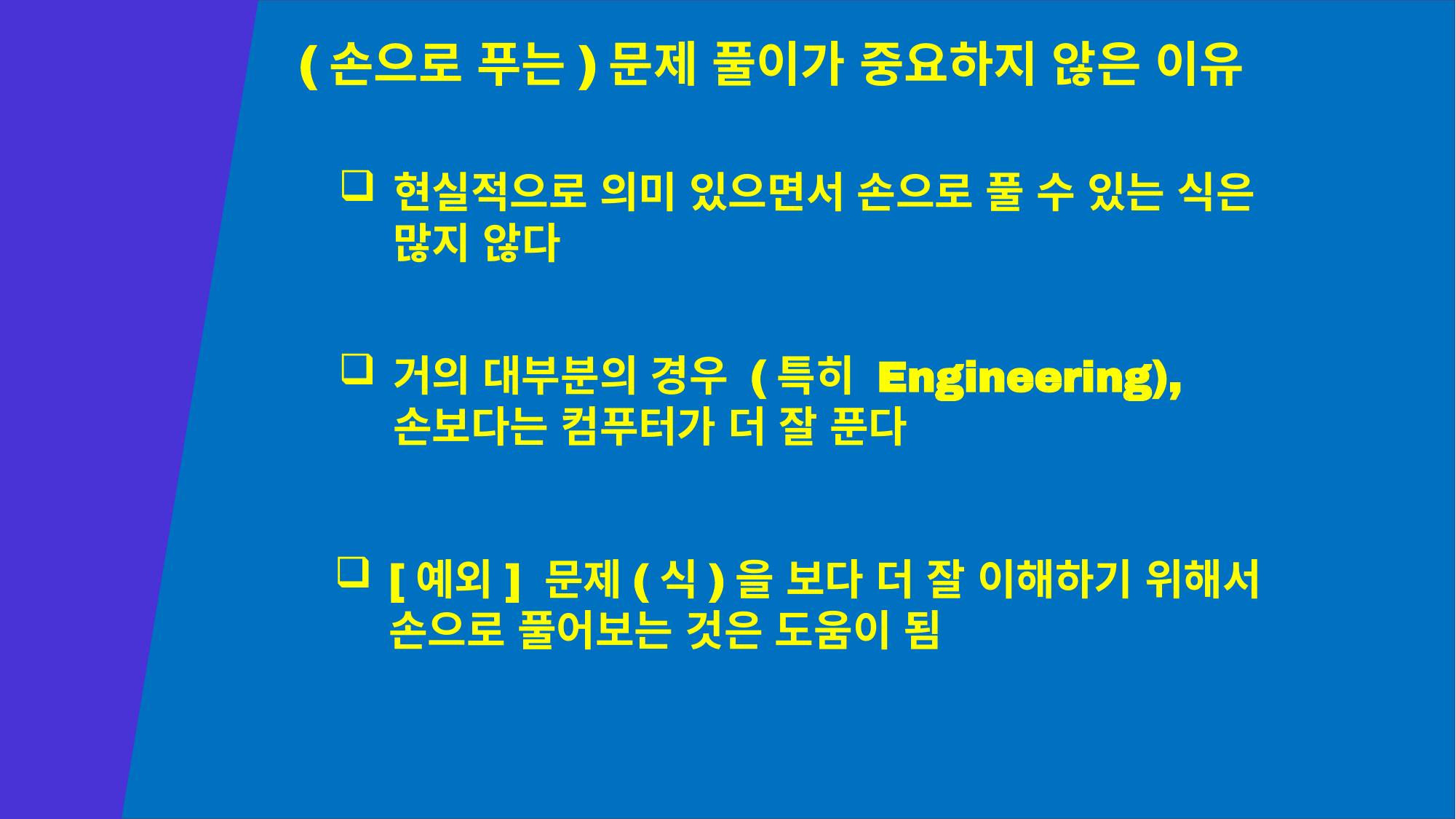

(손으로 푸는)문제 풀이가 중요하지 않은 이유
현실적으로 의미 있으면서 손으로 풀 수 있는 식은 많지 않다
거의 대부분의 경우 (특히 Engineering), 손보다는 컴푸터가 더 잘 푼다
[예외] 문제(식)을 보다 더 잘 이해하기 위해서 손으로 풀어보는 것은 도움이 됨